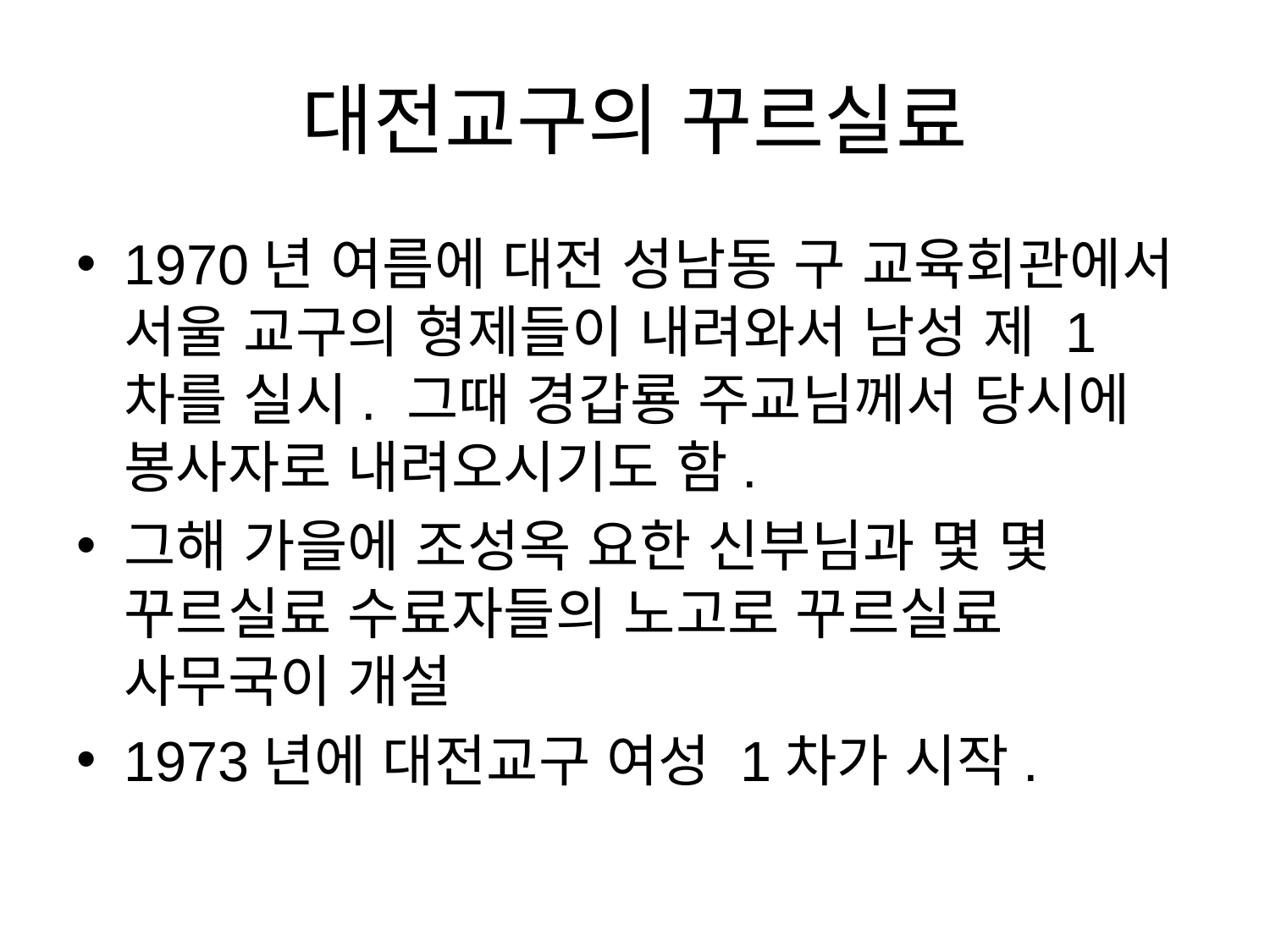

# 대전교구의 꾸르실료
1970년 여름에 대전 성남동 구 교육회관에서 서울 교구의 형제들이 내려와서 남성 제 1차를 실시. 그때 경갑룡 주교님께서 당시에 봉사자로 내려오시기도 함.
그해 가을에 조성옥 요한 신부님과 몇 몇 꾸르실료 수료자들의 노고로 꾸르실료 사무국이 개설
1973년에 대전교구 여성 1차가 시작.